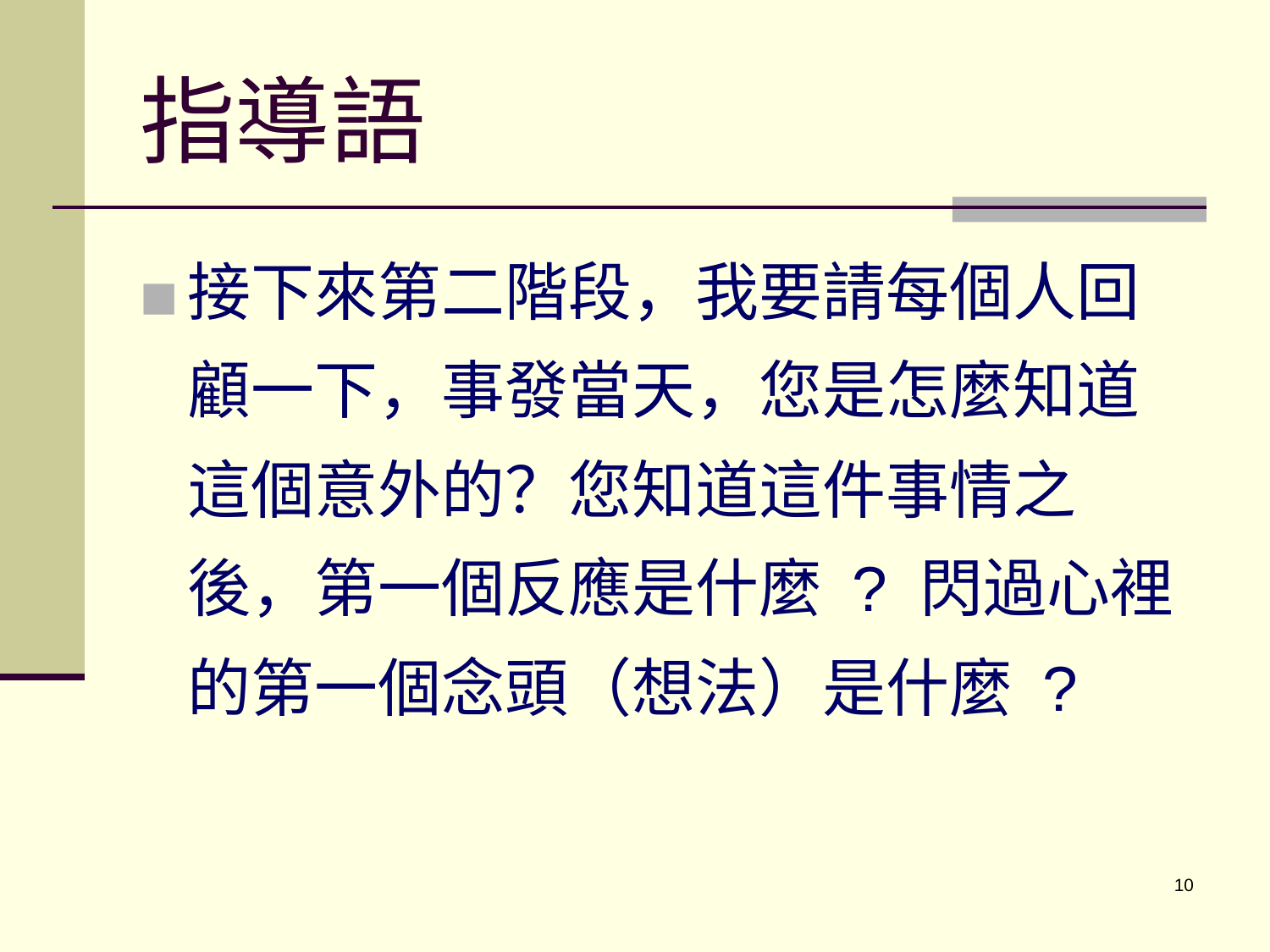

# 指導語
接下來第二階段，我要請每個人回顧一下，事發當天，您是怎麼知道這個意外的？您知道這件事情之後，第一個反應是什麼 ? 閃過心裡的第一個念頭（想法）是什麼 ?

10